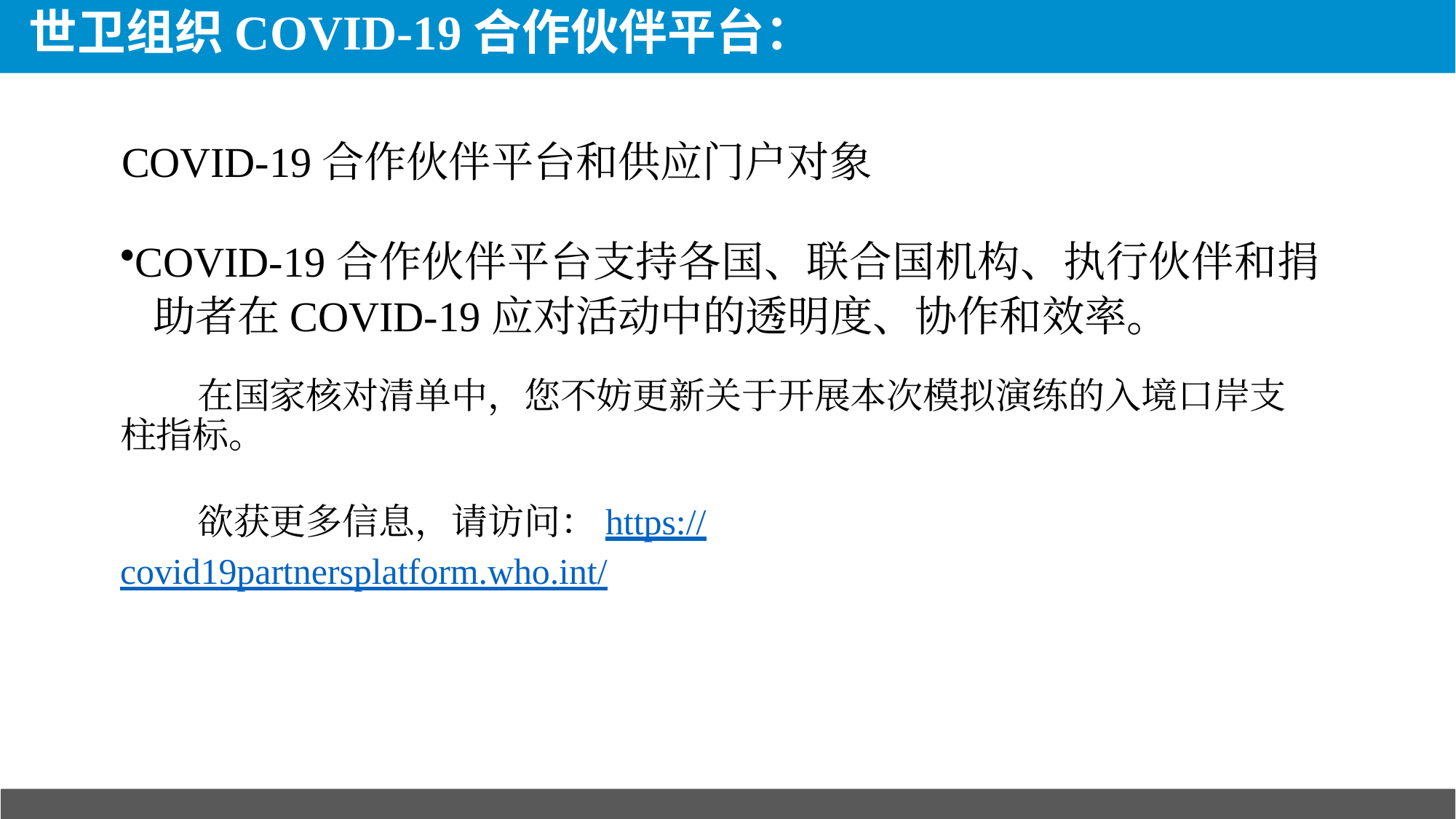

# 世卫组织COVID-19合作伙伴平台：
COVID-19合作伙伴平台和供应门户对象
COVID-19合作伙伴平台支持各国、联合国机构、执行伙伴和捐      助者在COVID-19应对活动中的透明度、协作和效率。
在国家核对清单中，您不妨更新关于开展本次模拟演练的入境口岸支柱指标。
欲获更多信息，请访问：https://covid19partnersplatform.who.int/